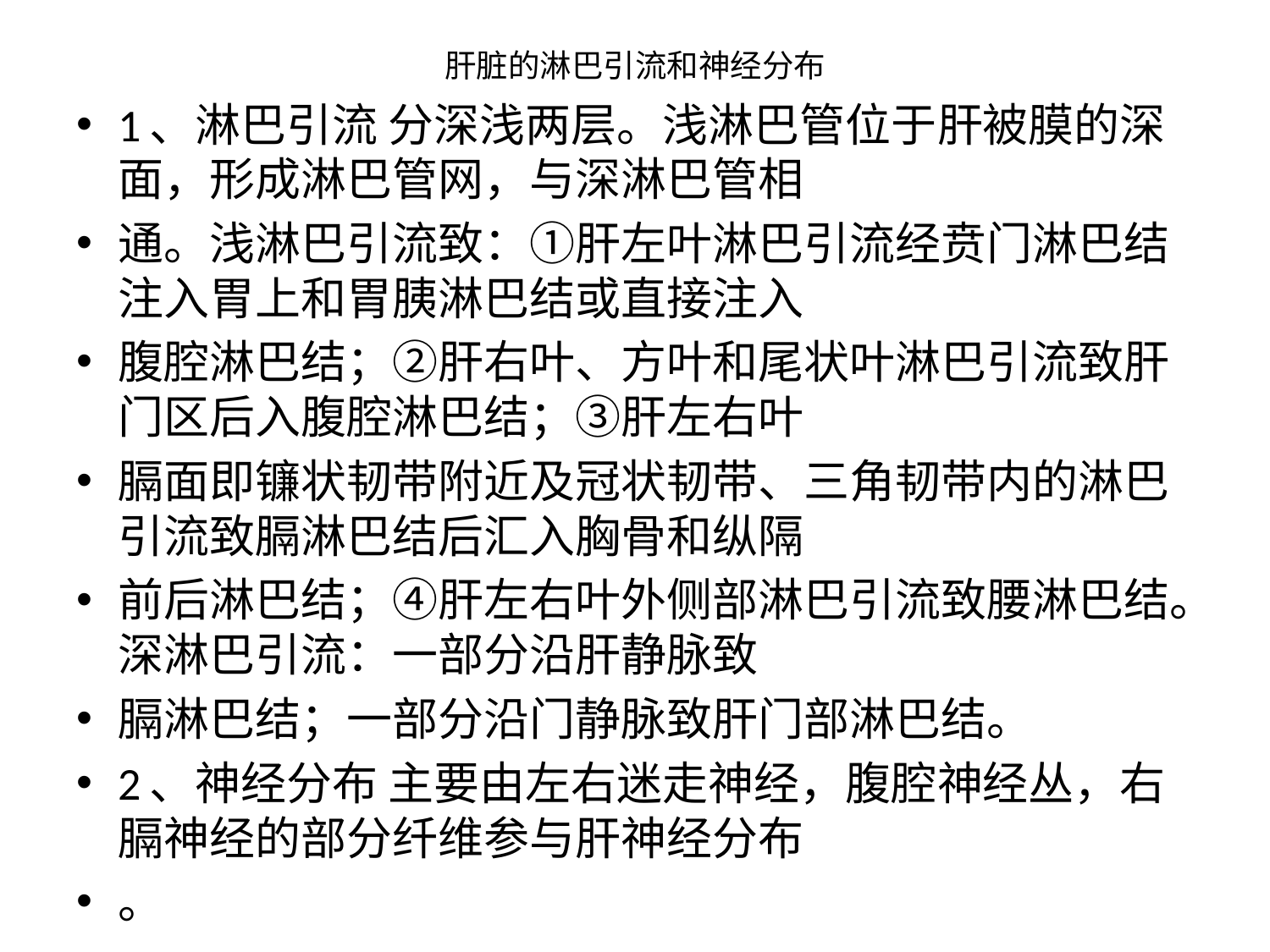

# 肝脏的淋巴引流和神经分布
1、淋巴引流 分深浅两层。浅淋巴管位于肝被膜的深面，形成淋巴管网，与深淋巴管相
通。浅淋巴引流致：①肝左叶淋巴引流经贲门淋巴结注入胃上和胃胰淋巴结或直接注入
腹腔淋巴结；②肝右叶、方叶和尾状叶淋巴引流致肝门区后入腹腔淋巴结；③肝左右叶
膈面即镰状韧带附近及冠状韧带、三角韧带内的淋巴引流致膈淋巴结后汇入胸骨和纵隔
前后淋巴结；④肝左右叶外侧部淋巴引流致腰淋巴结。深淋巴引流：一部分沿肝静脉致
膈淋巴结；一部分沿门静脉致肝门部淋巴结。
2、神经分布 主要由左右迷走神经，腹腔神经丛，右膈神经的部分纤维参与肝神经分布
。